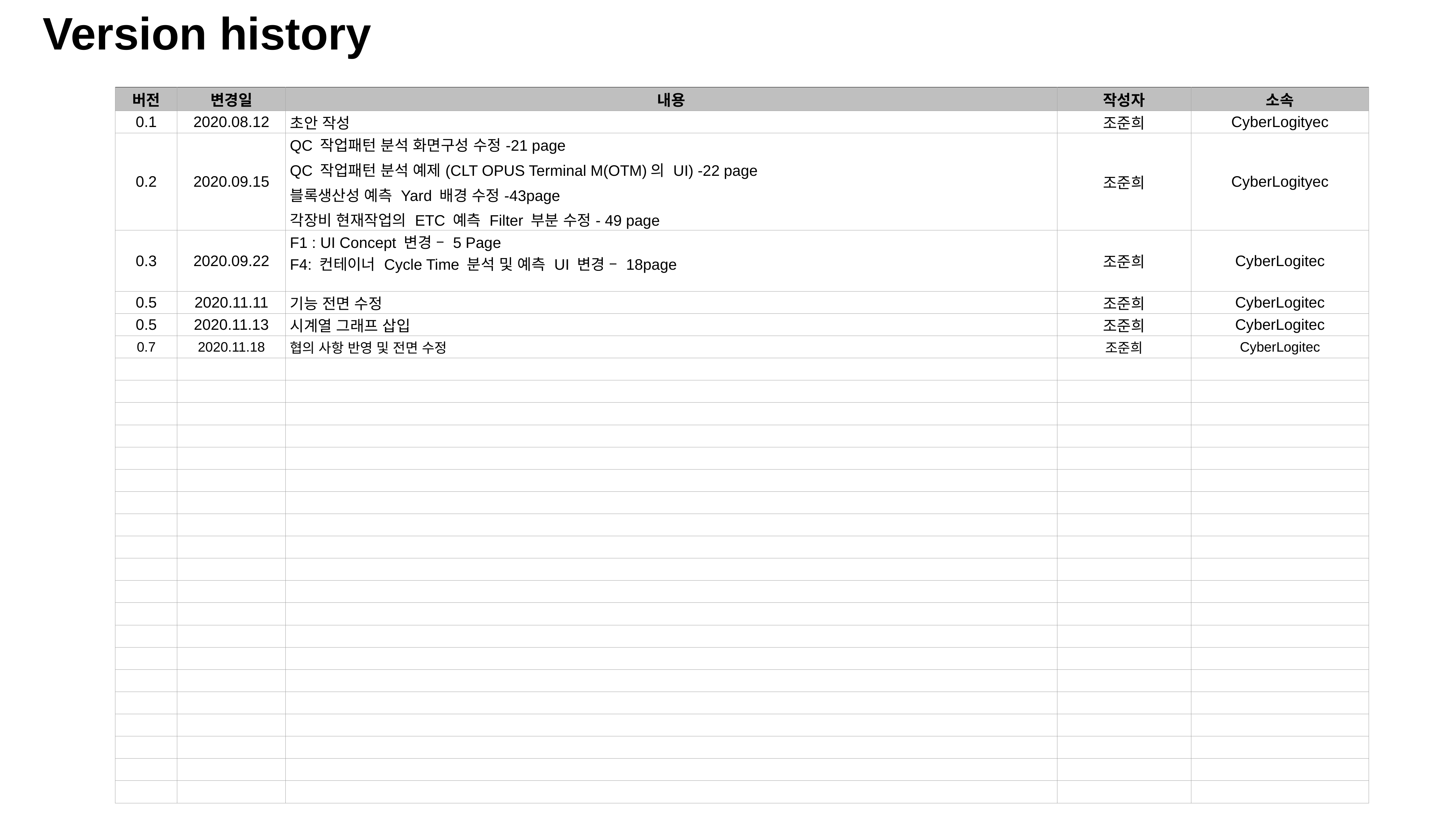

Version history
| 버전 | 변경일 | 내용 | 작성자 | 소속 |
| --- | --- | --- | --- | --- |
| 0.1 | 2020.08.12 | 초안 작성 | 조준희 | CyberLogityec |
| 0.2 | 2020.09.15 | QC 작업패턴 분석 화면구성 수정-21 page QC 작업패턴 분석 예제(CLT OPUS Terminal M(OTM)의 UI) -22 page 블록생산성 예측 Yard 배경 수정-43page 각장비 현재작업의 ETC 예측 Filter 부분 수정- 49 page | 조준희 | CyberLogityec |
| 0.3 | 2020.09.22 | F1 : UI Concept 변경 – 5 Page F4: 컨테이너 Cycle Time 분석 및 예측 UI 변경 – 18page | 조준희 | CyberLogitec |
| 0.5 | 2020.11.11 | 기능 전면 수정 | 조준희 | CyberLogitec |
| 0.5 | 2020.11.13 | 시계열 그래프 삽입 | 조준희 | CyberLogitec |
| 0.7 | 2020.11.18 | 협의 사항 반영 및 전면 수정 | 조준희 | CyberLogitec |
|  |  |  |  |  |
|  |  |  |  |  |
|  |  |  |  |  |
|  |  |  |  |  |
|  |  |  |  |  |
|  |  |  |  |  |
|  |  |  |  |  |
|  |  |  |  |  |
|  |  |  |  |  |
|  |  |  |  |  |
|  |  |  |  |  |
|  |  |  |  |  |
|  |  |  |  |  |
|  |  |  |  |  |
|  |  |  |  |  |
|  |  |  |  |  |
|  |  |  |  |  |
|  |  |  |  |  |
|  |  |  |  |  |
|  |  |  |  |  |